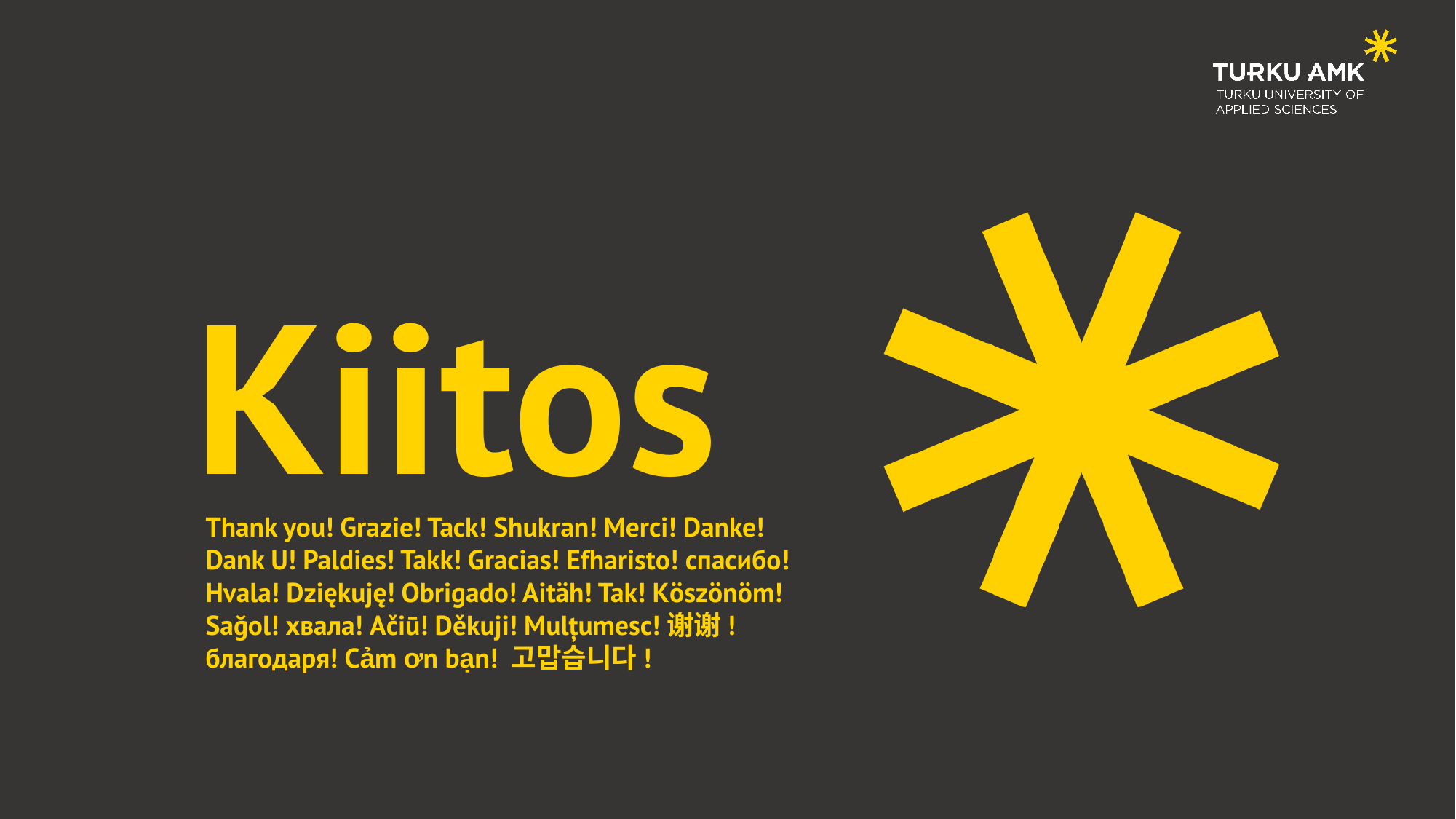

Kiitos
Thank you! Grazie! Tack! Shukran! Merci! Danke! Dank U! Paldies! Takk! Gracias! Efharisto! спасибо! Hvala! Dziękuję! Obrigado! Aitäh! Tak! Köszönöm! Sağol! хвала! Ačiū! Děkuji! Mulțumesc!谢谢! благодаря! Cảm ơn bạn! 고맙습니다!